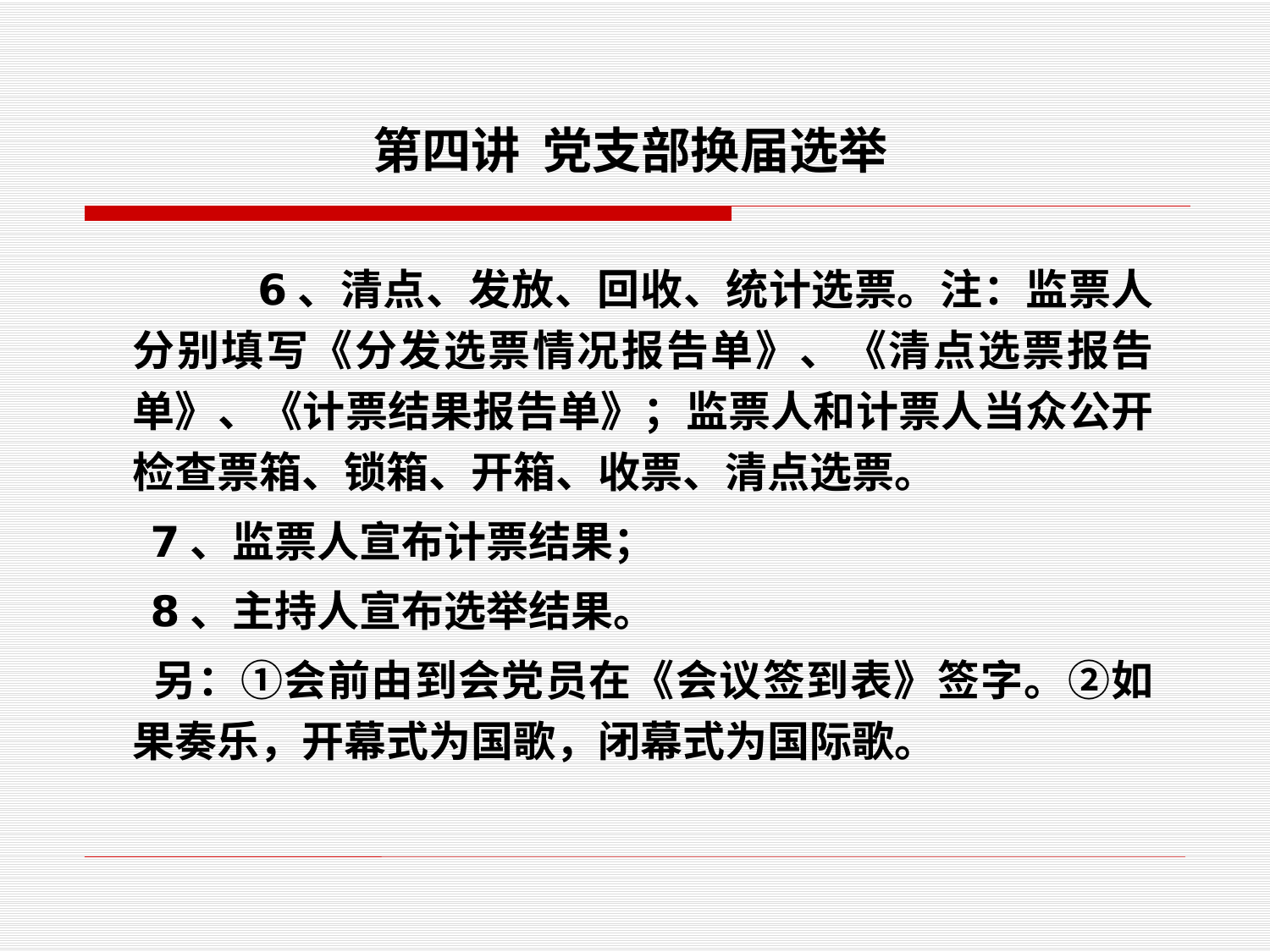

# 第四讲  党支部换届选举
        6、清点、发放、回收、统计选票。注：监票人分别填写《分发选票情况报告单》、《清点选票报告单》、《计票结果报告单》；监票人和计票人当众公开检查票箱、锁箱、开箱、收票、清点选票。
       7、监票人宣布计票结果；
       8、主持人宣布选举结果。
       另：①会前由到会党员在《会议签到表》签字。②如果奏乐，开幕式为国歌，闭幕式为国际歌。